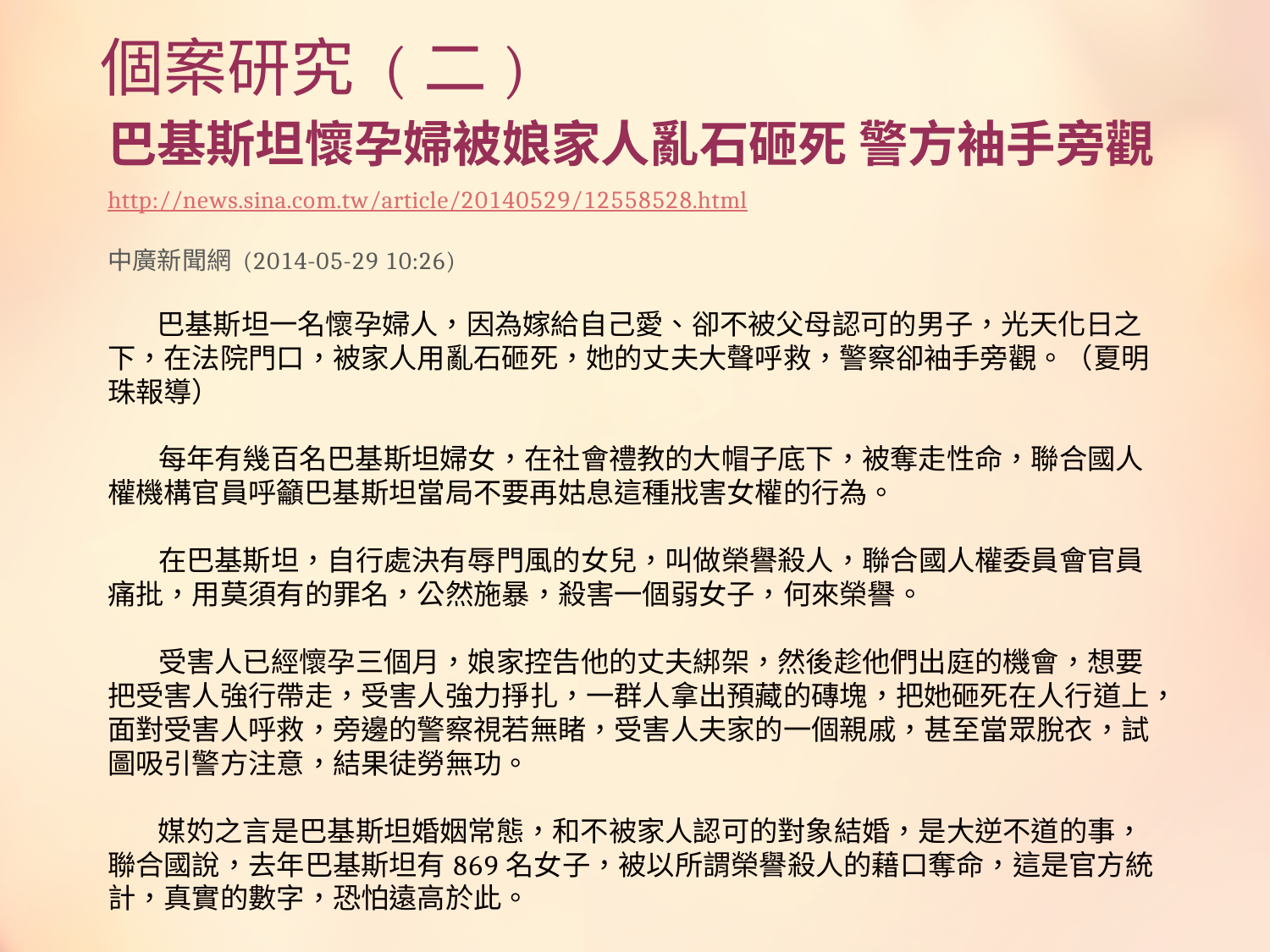

個案研究 (二)
# 巴基斯坦懷孕婦被娘家人亂石砸死 警方袖手旁觀
http://news.sina.com.tw/article/20140529/12558528.html
中廣新聞網 (2014-05-29 10:26)
 巴基斯坦一名懷孕婦人，因為嫁給自己愛、卻不被父母認可的男子，光天化日之下，在法院門口，被家人用亂石砸死，她的丈夫大聲呼救，警察卻袖手旁觀。（夏明珠報導）
        每年有幾百名巴基斯坦婦女，在社會禮教的大帽子底下，被奪走性命，聯合國人權機構官員呼籲巴基斯坦當局不要再姑息這種戕害女權的行為。
        在巴基斯坦，自行處決有辱門風的女兒，叫做榮譽殺人，聯合國人權委員會官員痛批，用莫須有的罪名，公然施暴，殺害一個弱女子，何來榮譽。
        受害人已經懷孕三個月，娘家控告他的丈夫綁架，然後趁他們出庭的機會，想要把受害人強行帶走，受害人強力掙扎，一群人拿出預藏的磚塊，把她砸死在人行道上，面對受害人呼救，旁邊的警察視若無睹，受害人夫家的一個親戚，甚至當眾脫衣，試圖吸引警方注意，結果徒勞無功。
        媒妁之言是巴基斯坦婚姻常態，和不被家人認可的對象結婚，是大逆不道的事，聯合國說，去年巴基斯坦有869名女子，被以所謂榮譽殺人的藉口奪命，這是官方統計，真實的數字，恐怕遠高於此。